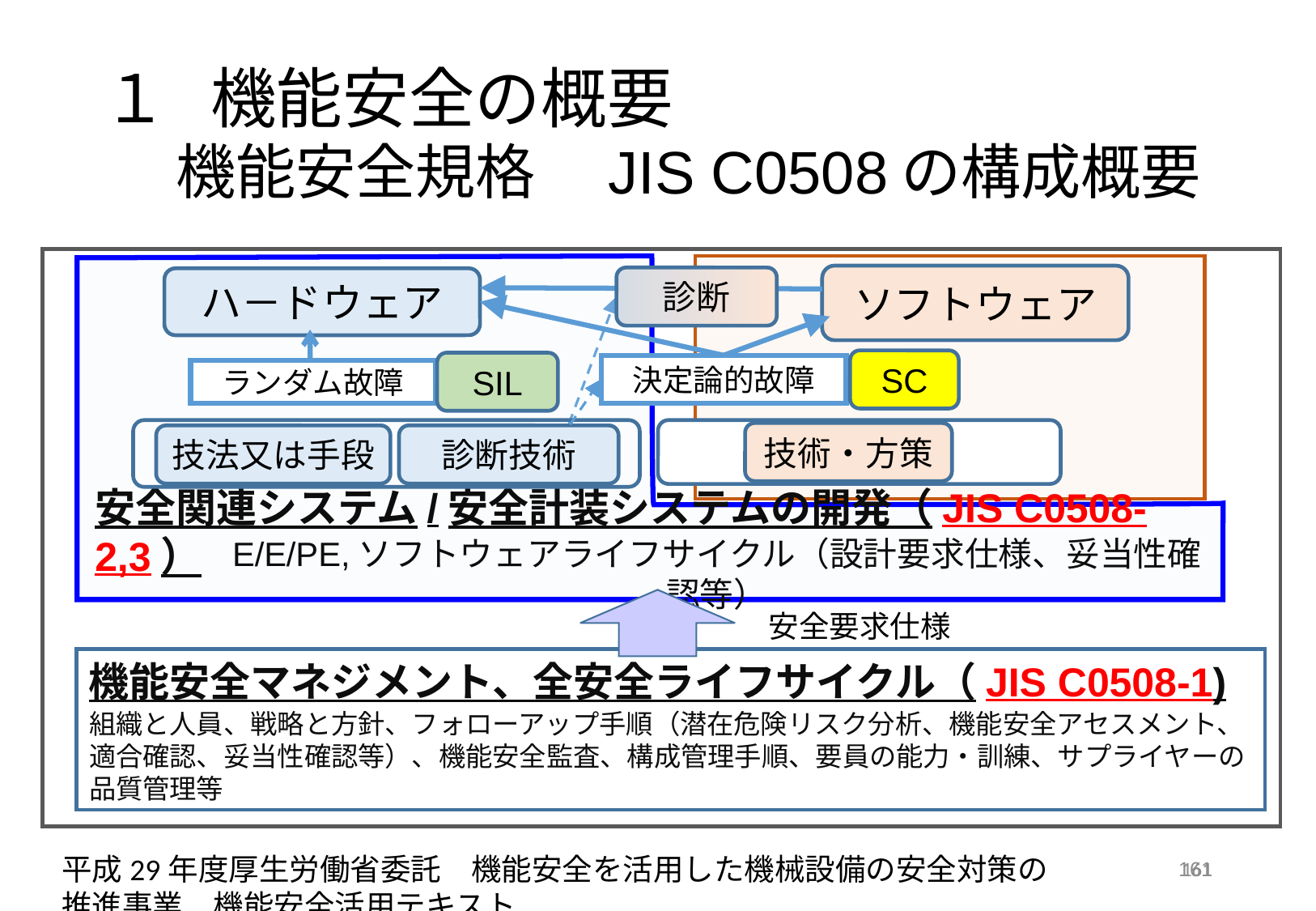

# １	機能安全の概要 機能安全規格　JIS C0508の構成概要

ソフトウェア
ハ－ドウェア
SC
決定論的故障
SIL
ランダム故障

技術・方策
技法又は手段
診断技術
安全関連システム/安全計装システムの開発（JIS C0508-2,3）
E/E/PE,ソフトウェアライフサイクル（設計要求仕様、妥当性確認等）

安全要求仕様
機能安全マネジメント、全安全ライフサイクル（JIS C0508-1)

組織と人員、戦略と方針、フォローアップ手順（潜在危険リスク分析、機能安全アセスメント、適合確認、妥当性確認等）、機能安全監査、構成管理手順、要員の能力・訓練、サプライヤーの品質管理等
診断
平成29年度厚生労働省委託　機能安全を活用した機械設備の安全対策の推進事業　機能安全活用テキスト
161
161